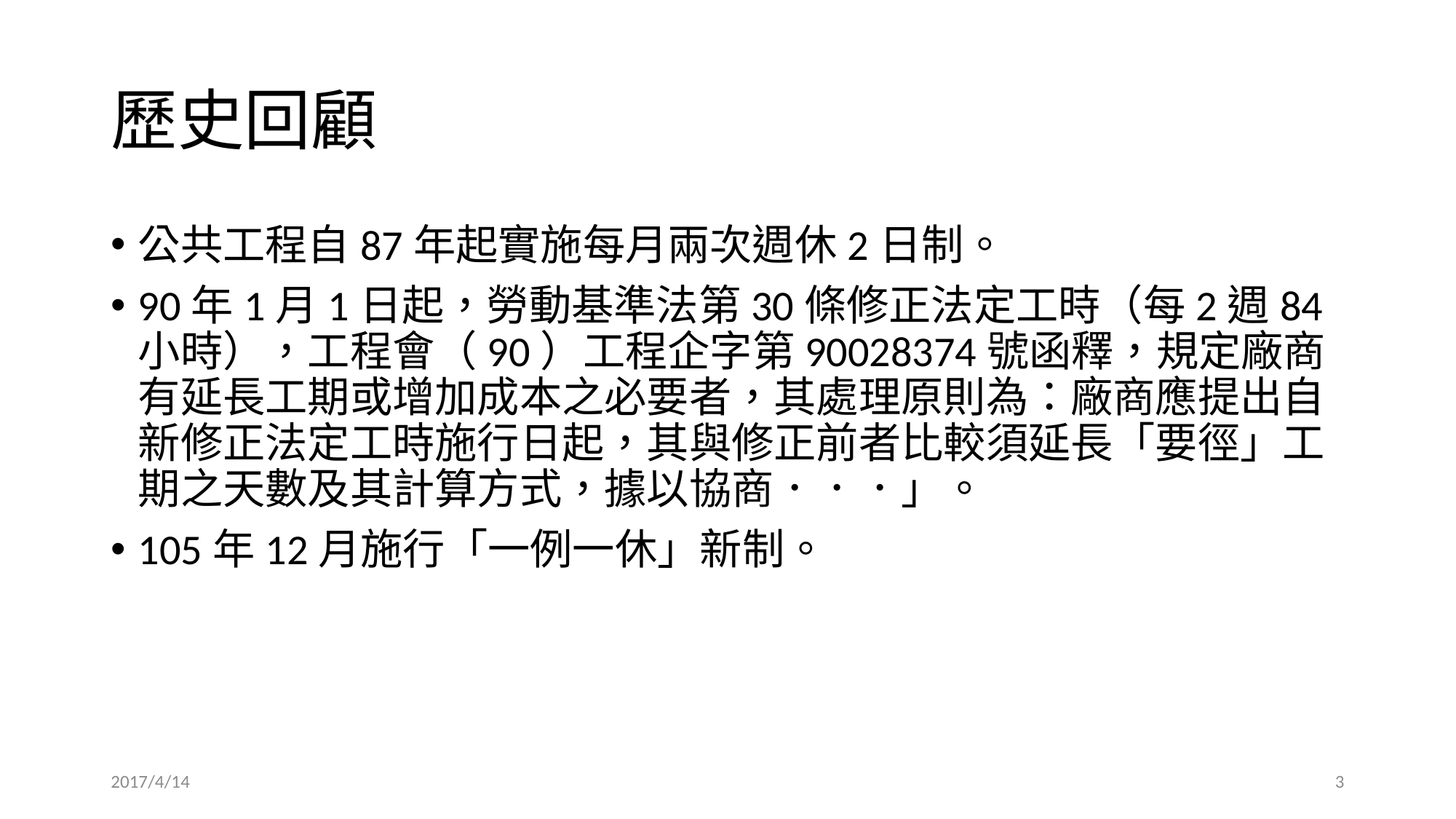

# 歷史回顧
公共工程自87年起實施每月兩次週休2日制。
90年1月1日起，勞動基準法第30條修正法定工時（每2週84小時），工程會（90）工程企字第90028374號函釋，規定廠商有延長工期或增加成本之必要者，其處理原則為：廠商應提出自新修正法定工時施行日起，其與修正前者比較須延長「要徑」工期之天數及其計算方式，據以協商．．．」。
105年12月施行「一例一休」新制。
2017/4/14

3